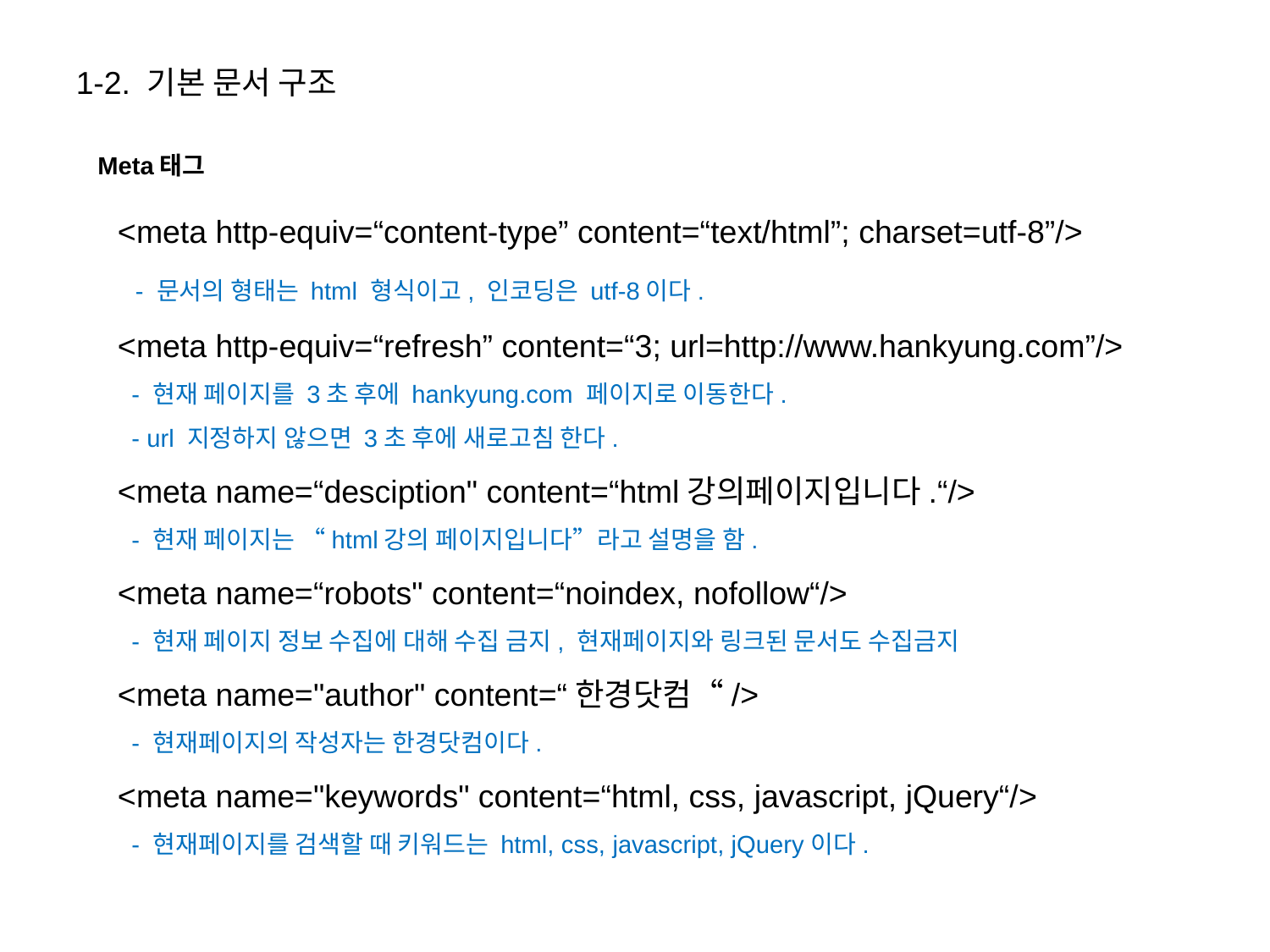

1-2. 기본 문서 구조
Meta태그
<meta http-equiv=“content-type” content=“text/html”; charset=utf-8”/>
  - 문서의 형태는 html 형식이고, 인코딩은 utf-8이다.
<meta http-equiv=“refresh” content=“3; url=http://www.hankyung.com”/>
  - 현재 페이지를 3초 후에 hankyung.com 페이지로 이동한다.
  - url 지정하지 않으면 3초 후에 새로고침 한다.
<meta name=“desciption" content=“html강의페이지입니다.“/>
  - 현재 페이지는 “html강의 페이지입니다”라고 설명을 함.
<meta name=“robots" content=“noindex, nofollow“/>
  - 현재 페이지 정보 수집에 대해 수집 금지, 현재페이지와 링크된 문서도 수집금지
<meta name="author" content=“한경닷컴“/>
  - 현재페이지의 작성자는 한경닷컴이다.
<meta name="keywords" content=“html, css, javascript, jQuery“/>
  - 현재페이지를 검색할 때 키워드는 html, css, javascript, jQuery이다.